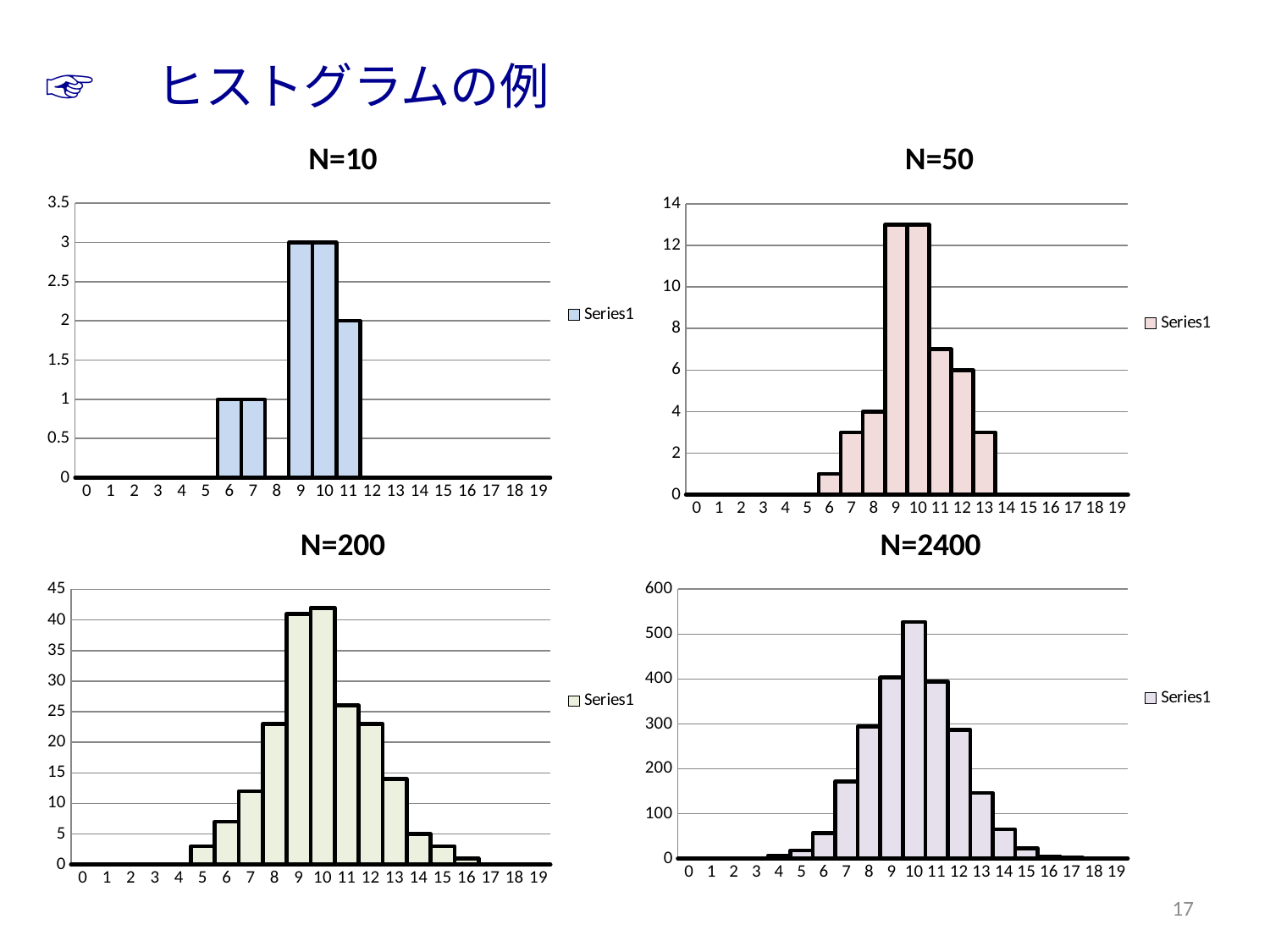

☞　ヒストグラムの例

### Chart: N=10

| Category |  |
|---|---|
| 0 | 0.0 |
| 1 | 0.0 |
| 2 | 0.0 |
| 3 | 0.0 |
| 4 | 0.0 |
| 5 | 0.0 |
| 6 | 1.0 |
| 7 | 1.0 |
| 8 | 0.0 |
| 9 | 3.0 |
| 10 | 3.0 |
| 11 | 2.0 |
| 12 | 0.0 |
| 13 | 0.0 |
| 14 | 0.0 |
| 15 | 0.0 |
| 16 | 0.0 |
| 17 | 0.0 |
| 18 | 0.0 |
| 19 | 0.0 |

### Chart: N=50

| Category |  |
|---|---|
| 0 | 0.0 |
| 1 | 0.0 |
| 2 | 0.0 |
| 3 | 0.0 |
| 4 | 0.0 |
| 5 | 0.0 |
| 6 | 1.0 |
| 7 | 3.0 |
| 8 | 4.0 |
| 9 | 13.0 |
| 10 | 13.0 |
| 11 | 7.0 |
| 12 | 6.0 |
| 13 | 3.0 |
| 14 | 0.0 |
| 15 | 0.0 |
| 16 | 0.0 |
| 17 | 0.0 |
| 18 | 0.0 |
| 19 | 0.0 |

### Chart: N=200

| Category |  |
|---|---|
| 0 | 0.0 |
| 1 | 0.0 |
| 2 | 0.0 |
| 3 | 0.0 |
| 4 | 0.0 |
| 5 | 3.0 |
| 6 | 7.0 |
| 7 | 12.0 |
| 8 | 23.0 |
| 9 | 41.0 |
| 10 | 42.0 |
| 11 | 26.0 |
| 12 | 23.0 |
| 13 | 14.0 |
| 14 | 5.0 |
| 15 | 3.0 |
| 16 | 1.0 |
| 17 | 0.0 |
| 18 | 0.0 |
| 19 | 0.0 |

### Chart: N=2400

| Category |  |
|---|---|
| 0 | 0.0 |
| 1 | 0.0 |
| 2 | 1.0 |
| 3 | 1.0 |
| 4 | 6.0 |
| 5 | 18.0 |
| 6 | 57.0 |
| 7 | 172.0 |
| 8 | 294.0 |
| 9 | 403.0 |
| 10 | 527.0 |
| 11 | 394.0 |
| 12 | 287.0 |
| 13 | 146.0 |
| 14 | 65.0 |
| 15 | 23.0 |
| 16 | 4.0 |
| 17 | 2.0 |
| 18 | 0.0 |
| 19 | 0.0 |
17